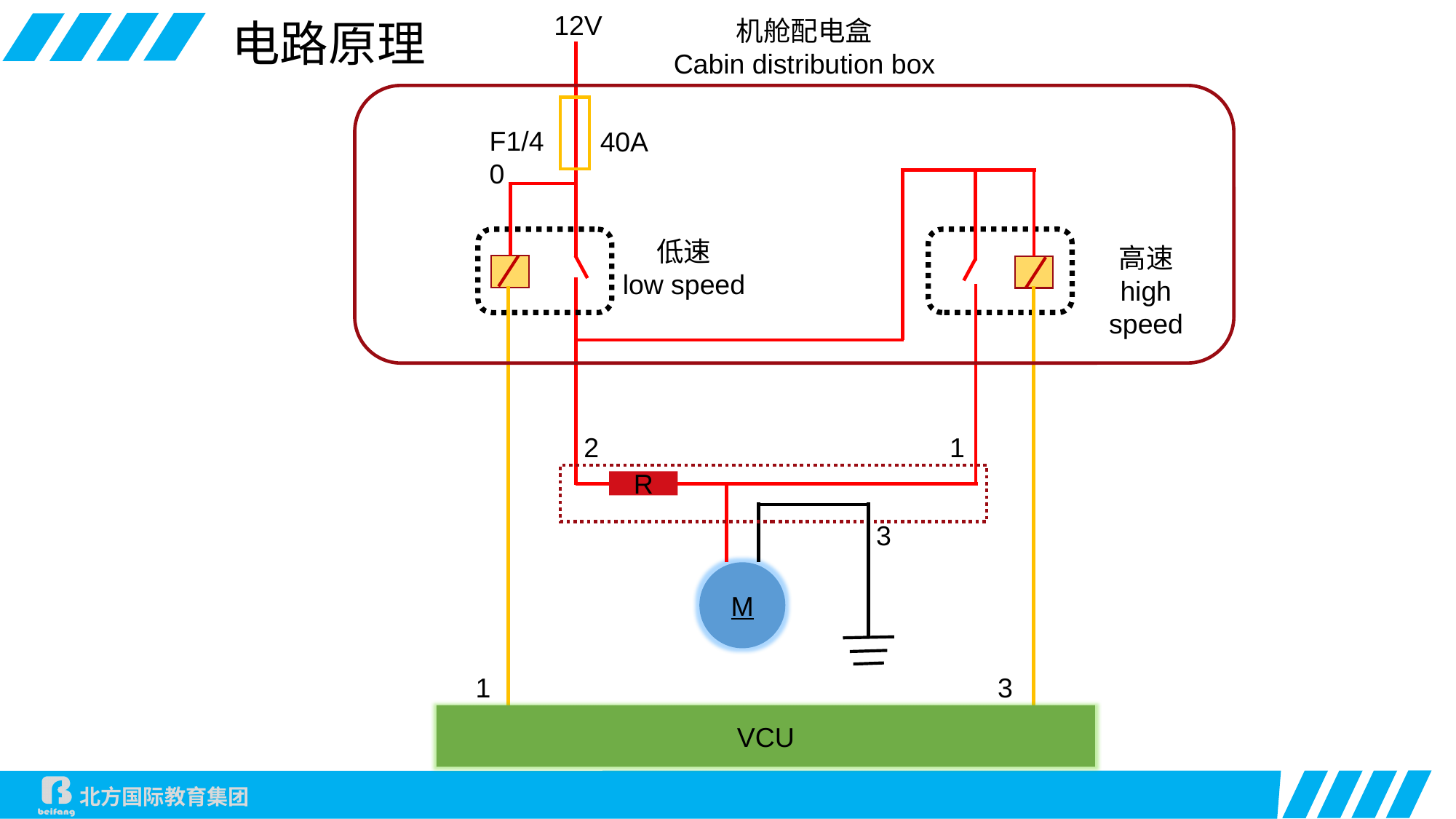

12V
电路原理
机舱配电盒
Cabin distribution box

F1/40
40A

低速
low speed
高速
high speed

2
1

R
3
M
19
32
VCU